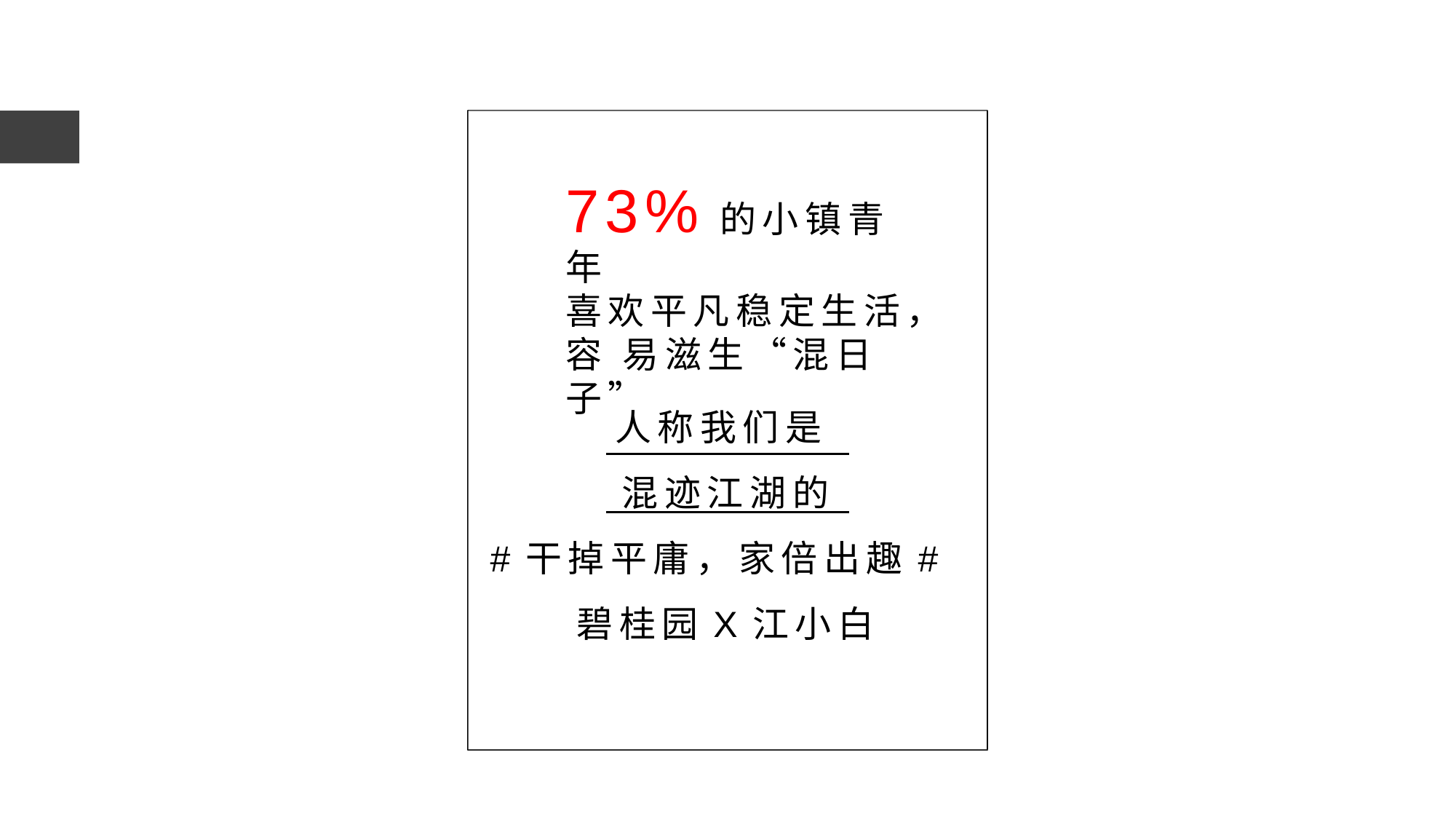

# 73%的小镇青年 喜欢平凡稳定生活，容 易滋生“混日子”
人称我们是
混迹江湖的
#干掉平庸，家倍出趣#  碧桂园X江小白